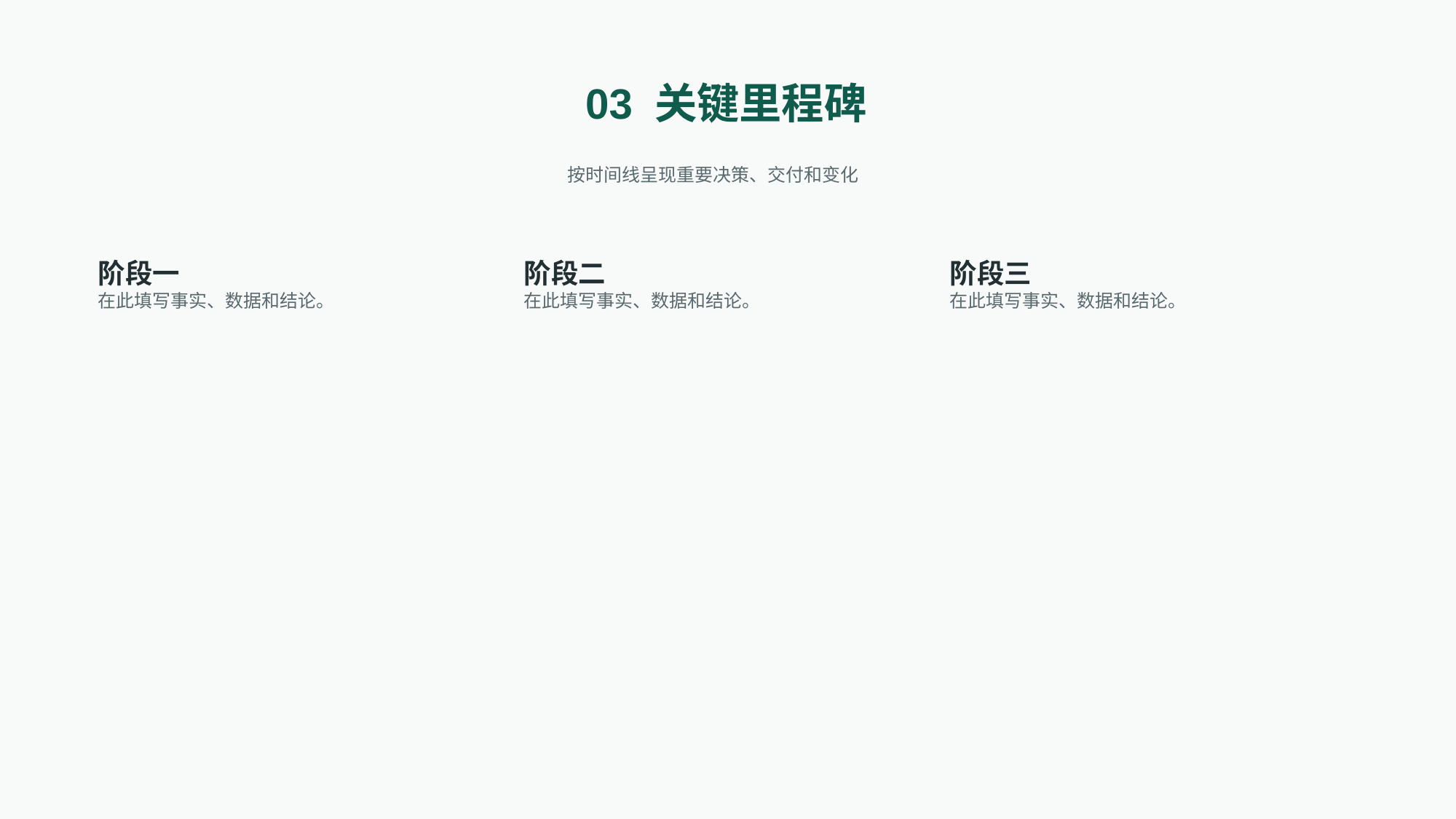

03 关键里程碑
按时间线呈现重要决策、交付和变化
阶段一
在此填写事实、数据和结论。
阶段二
在此填写事实、数据和结论。
阶段三
在此填写事实、数据和结论。